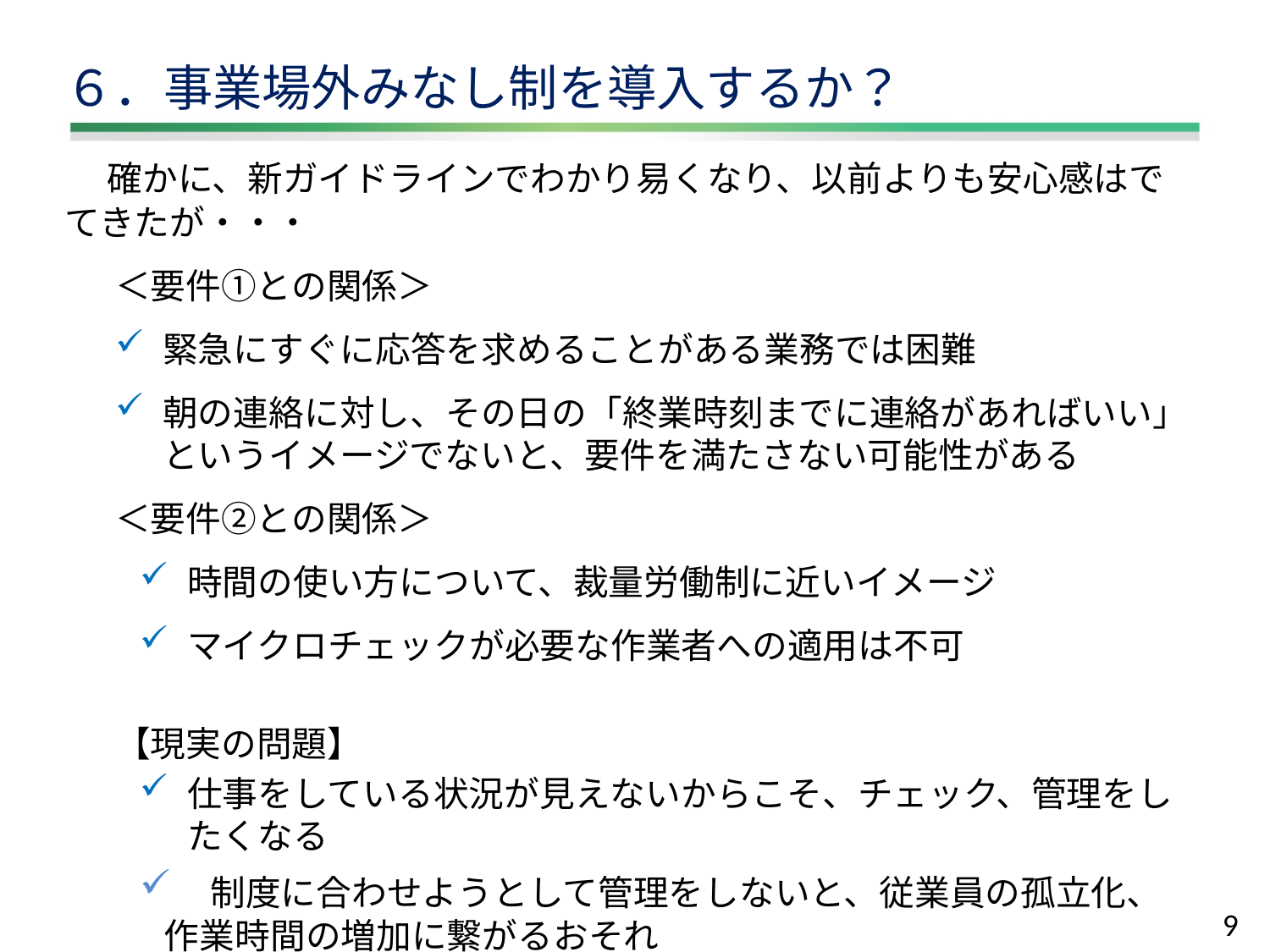

# ６．事業場外みなし制を導入するか？
　確かに、新ガイドラインでわかり易くなり、以前よりも安心感はでてきたが・・・
＜要件①との関係＞
緊急にすぐに応答を求めることがある業務では困難
朝の連絡に対し、その日の「終業時刻までに連絡があればいい」というイメージでないと、要件を満たさない可能性がある
＜要件②との関係＞
時間の使い方について、裁量労働制に近いイメージ
マイクロチェックが必要な作業者への適用は不可

【現実の問題】
仕事をしている状況が見えないからこそ、チェック、管理をしたくなる
　制度に合わせようとして管理をしないと、従業員の孤立化、作業時間の増加に繋がるおそれ
9